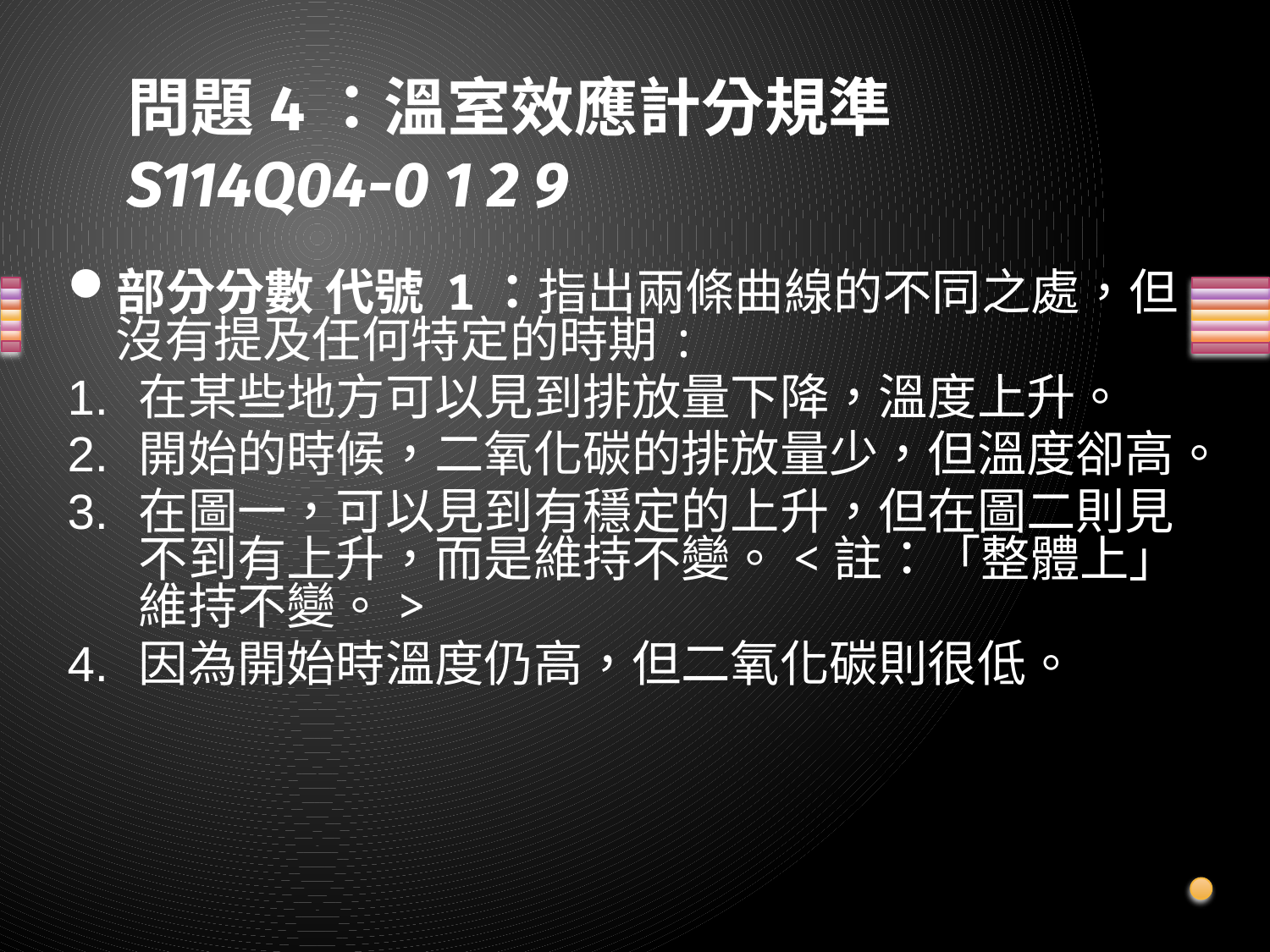

# 問題4：溫室效應計分規準 S114Q04-0 1 2 9
部分分數 代號 1：指出兩條曲線的不同之處，但沒有提及任何特定的時期:
在某些地方可以見到排放量下降，溫度上升。
開始的時候，二氧化碳的排放量少，但溫度卻高。
在圖一，可以見到有穩定的上升，但在圖二則見不到有上升，而是維持不變。<註：「整體上」維持不變。>
因為開始時溫度仍高，但二氧化碳則很低。